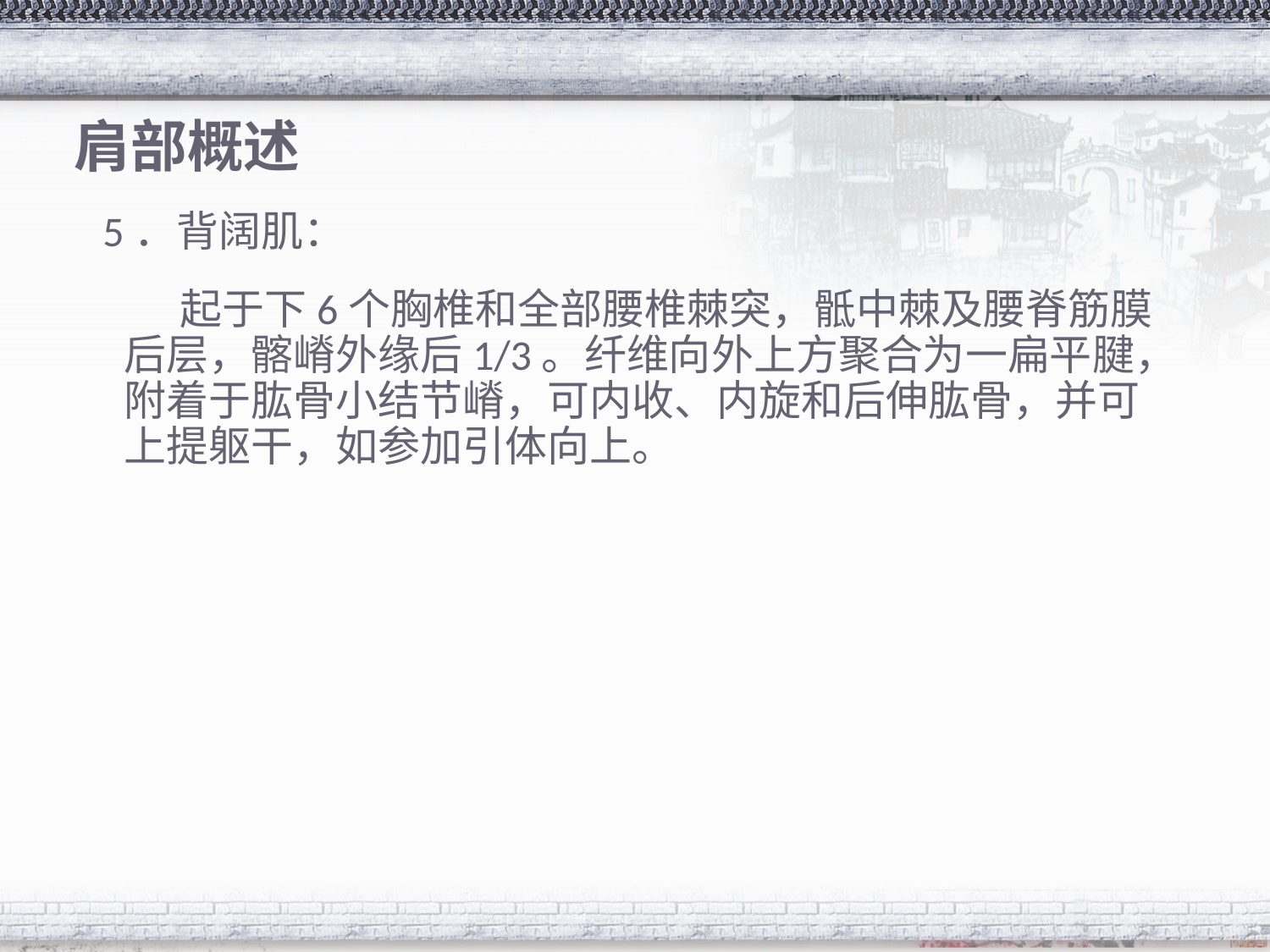

# 肩部概述
   5．背阔肌：
          起于下6个胸椎和全部腰椎棘突，骶中棘及腰脊筋膜后层，髂嵴外缘后1/3。纤维向外上方聚合为一扁平腱，附着于肱骨小结节嵴，可内收、内旋和后伸肱骨，并可上提躯干，如参加引体向上。